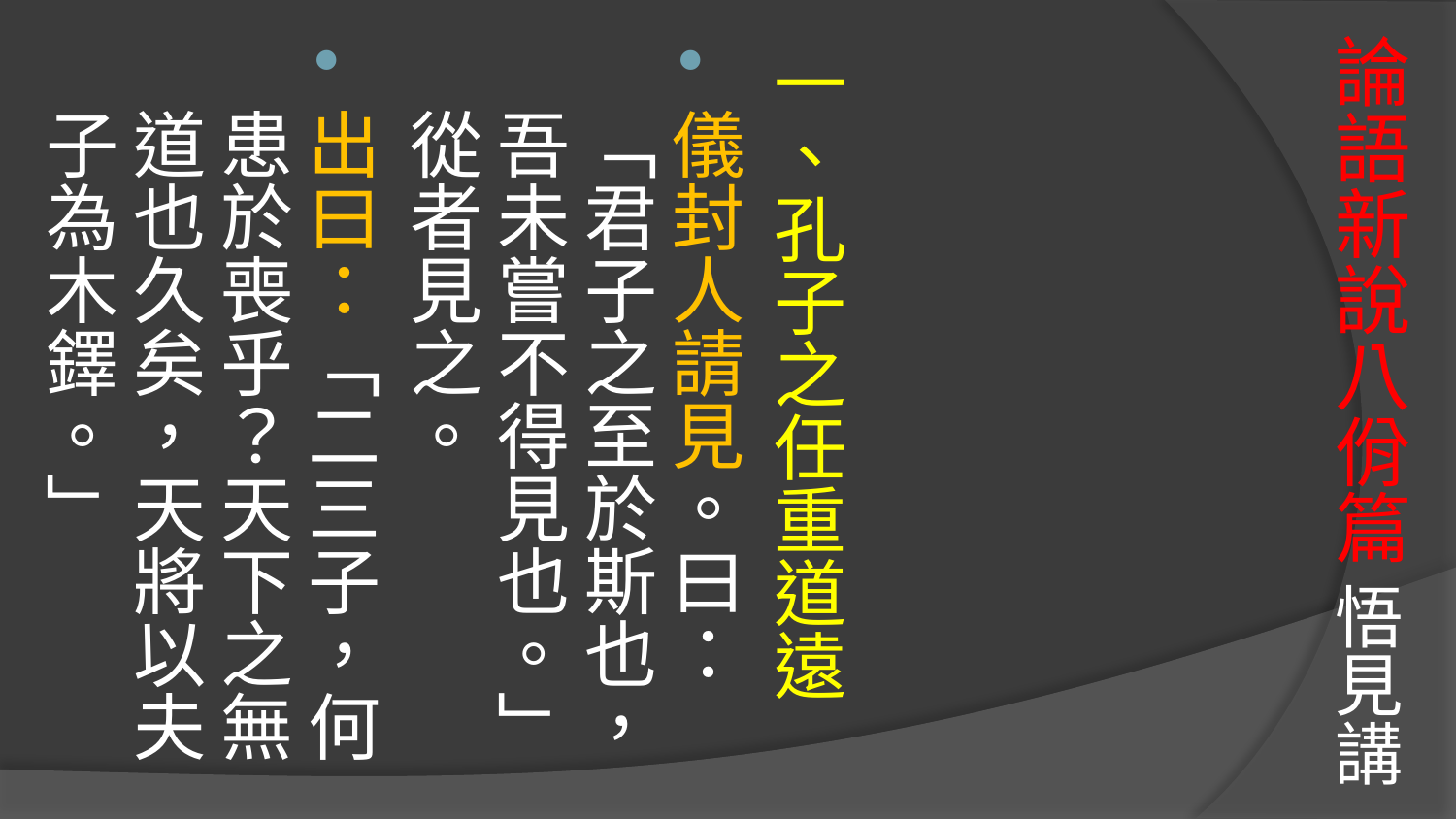

# 論語新說八佾篇 悟見講
一、孔子之任重道遠
儀封人請見。曰：「君子之至於斯也，吾未嘗不得見也。」從者見之。
出曰：「二三子，何患於喪乎？天下之無道也久矣，天將以夫子為木鐸。」